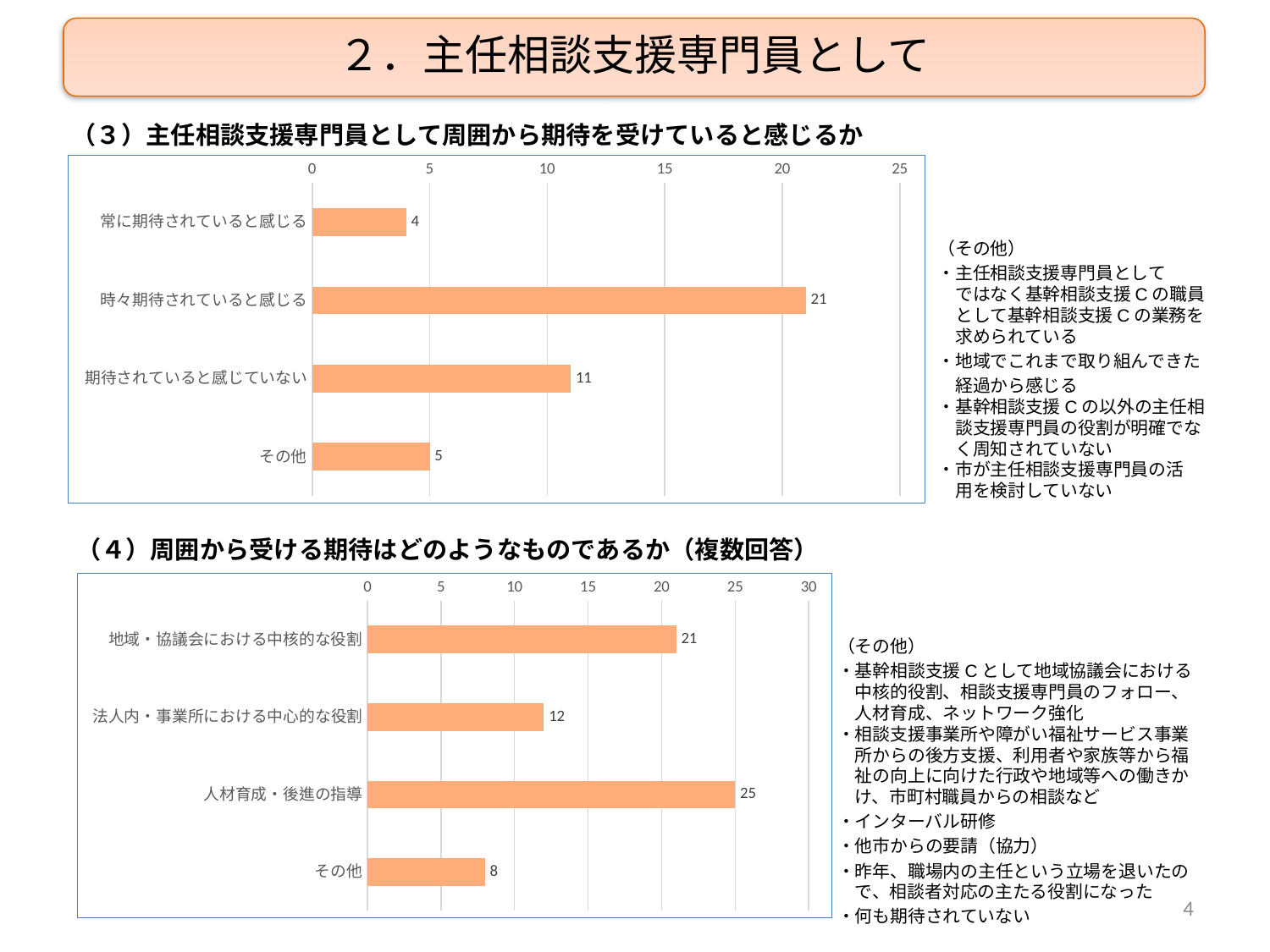

２．主任相談支援専門員として
（３）主任相談支援専門員として周囲から期待を受けていると感じるか

### Chart

| Category |  |
|---|---|
| 常に期待されていると感じる | 4.0 |
| 時々期待されていると感じる | 21.0 |
| 期待されていると感じていない | 11.0 |
| その他 | 5.0 |
（その他）
・主任相談支援専門員として
　ではなく基幹相談支援Cの職員
　として基幹相談支援Cの業務を
　求められている
・地域でこれまで取り組んできた
　経過から感じる
・基幹相談支援Cの以外の主任相
　談支援専門員の役割が明確でな
　く周知されていない
・市が主任相談支援専門員の活
　用を検討していない
（４）周囲から受ける期待はどのようなものであるか（複数回答）
（その他）
・基幹相談支援Cとして地域協議会における
　中核的役割、相談支援専門員のフォロー、
　人材育成、ネットワーク強化
・相談支援事業所や障がい福祉サービス事業
　所からの後方支援、利用者や家族等から福
　祉の向上に向けた行政や地域等への働きか
　け、市町村職員からの相談など
・インターバル研修
・他市からの要請（協力）
・昨年、職場内の主任という立場を退いたの
　で、相談者対応の主たる役割になった
・何も期待されていない

### Chart

| Category |  |
|---|---|
| 地域・協議会における中核的な役割 | 21.0 |
| 法人内・事業所における中心的な役割 | 12.0 |
| 人材育成・後進の指導 | 25.0 |
| その他 | 8.0 |
4